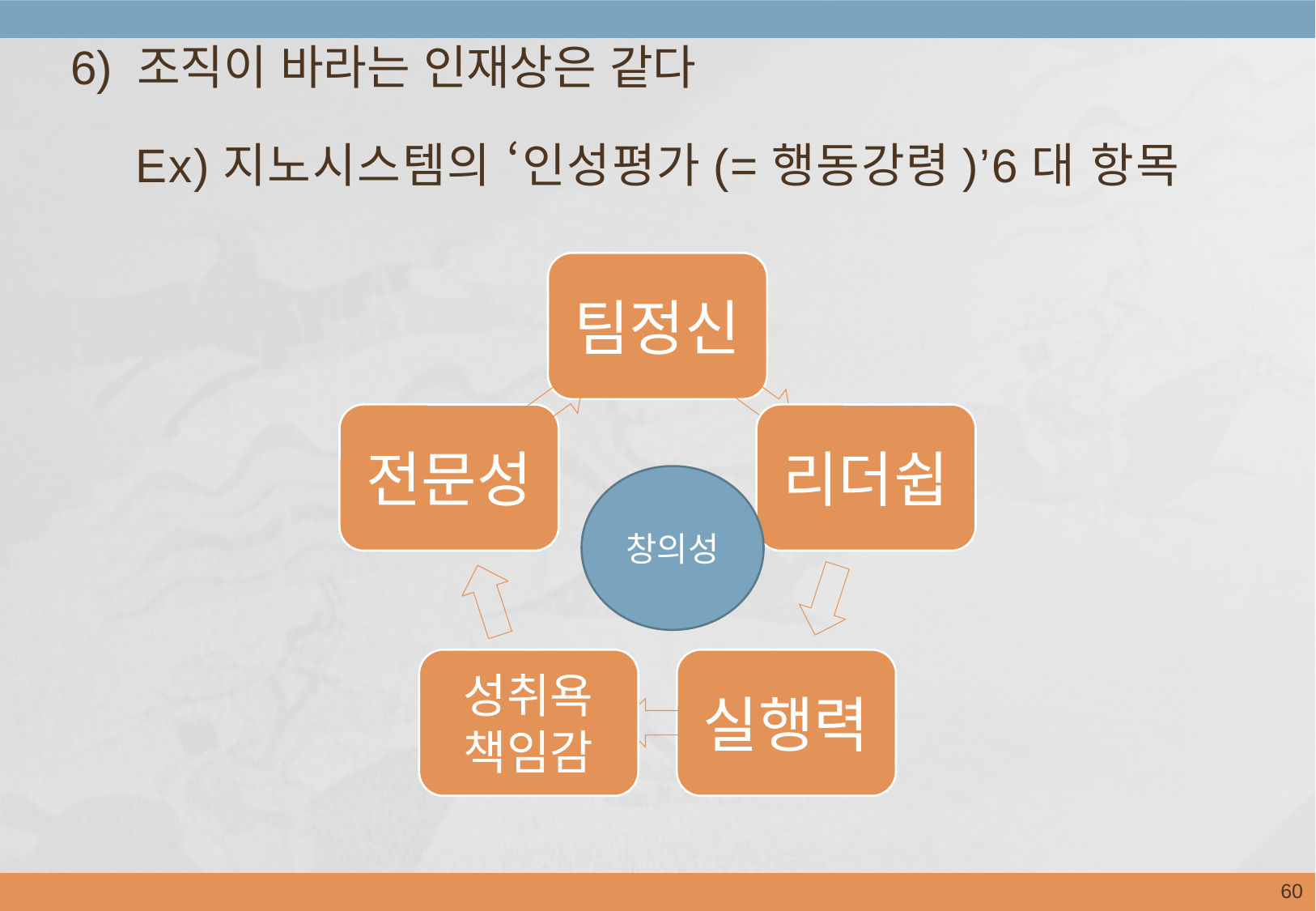

6) 조직이 바라는 인재상은 같다
# Ex)지노시스템의 ‘인성평가(=행동강령)’6대 항목
팀정신
리더쉽
실행력
성취욕
책임감
전문성
창의성
60